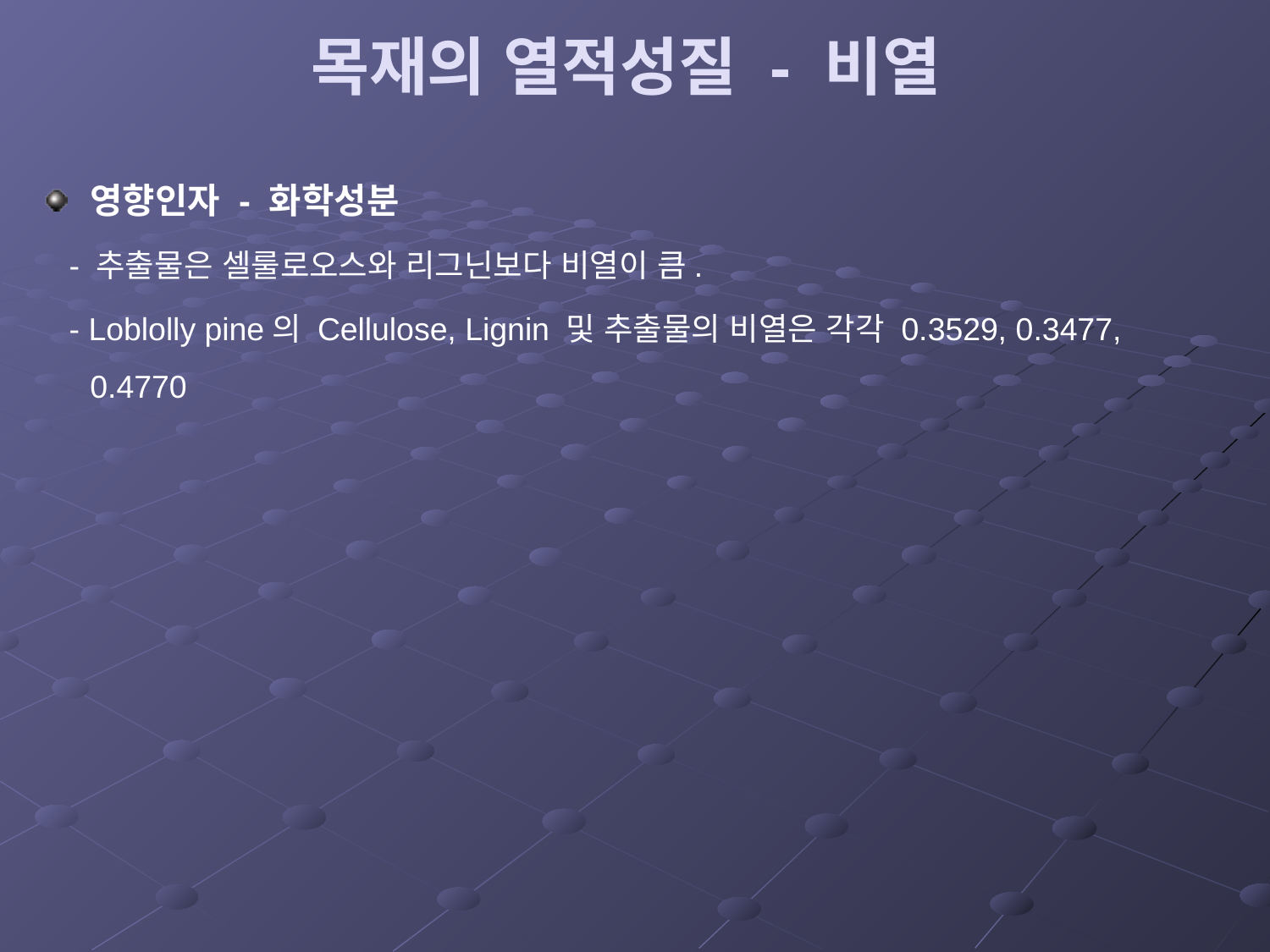

# 목재의 열적성질 - 비열
영향인자 - 화학성분
   - 추출물은 셀룰로오스와 리그닌보다 비열이 큼.
   - Loblolly pine의 Cellulose, Lignin 및 추출물의 비열은 각각 0.3529, 0.3477, 0.4770